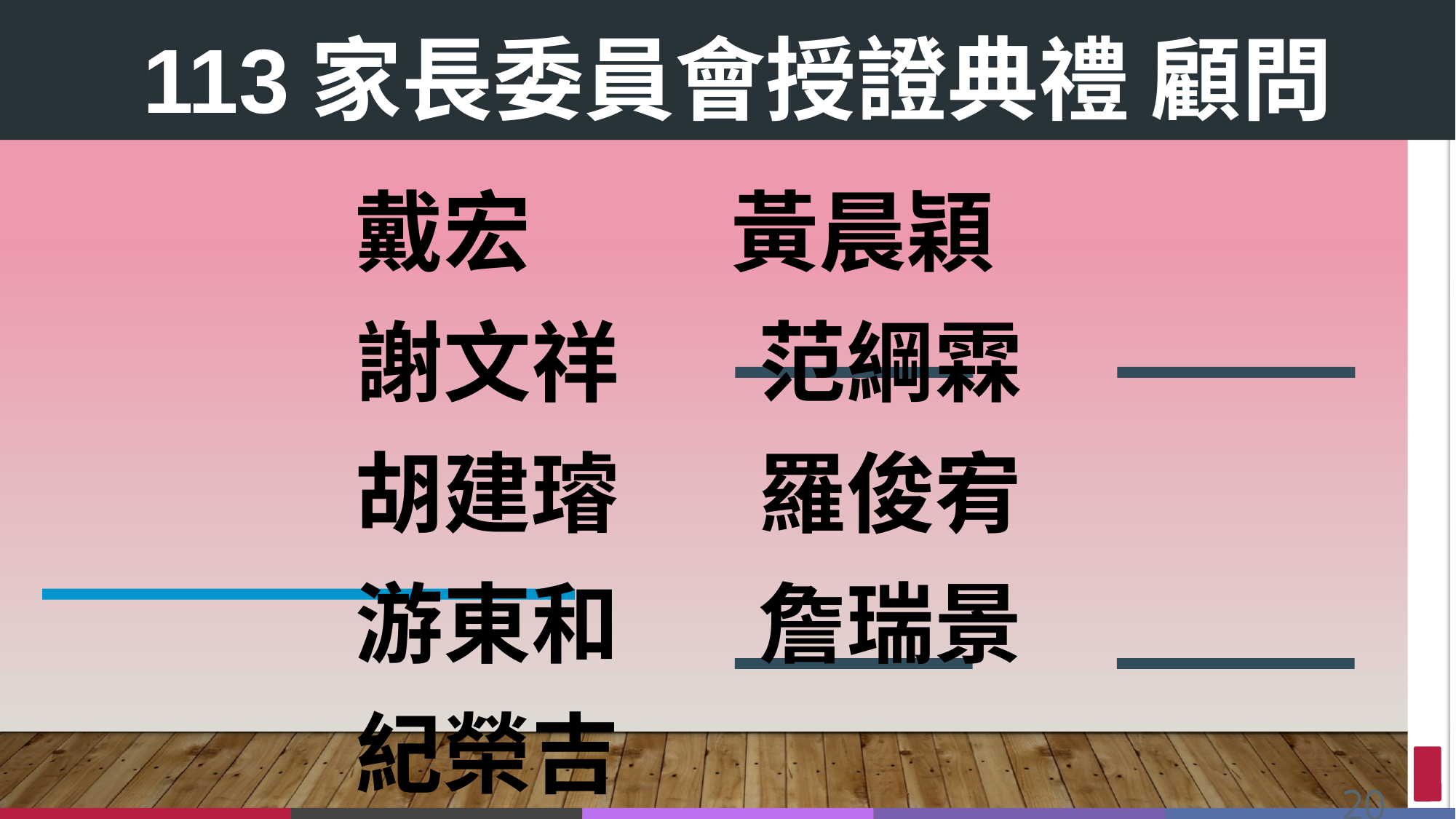

# 113家長委員會授證典禮 顧問
戴宏          黃晨穎
謝文祥       范綱霖
胡建璿       羅俊宥
游東和       詹瑞景
紀榮吉

20